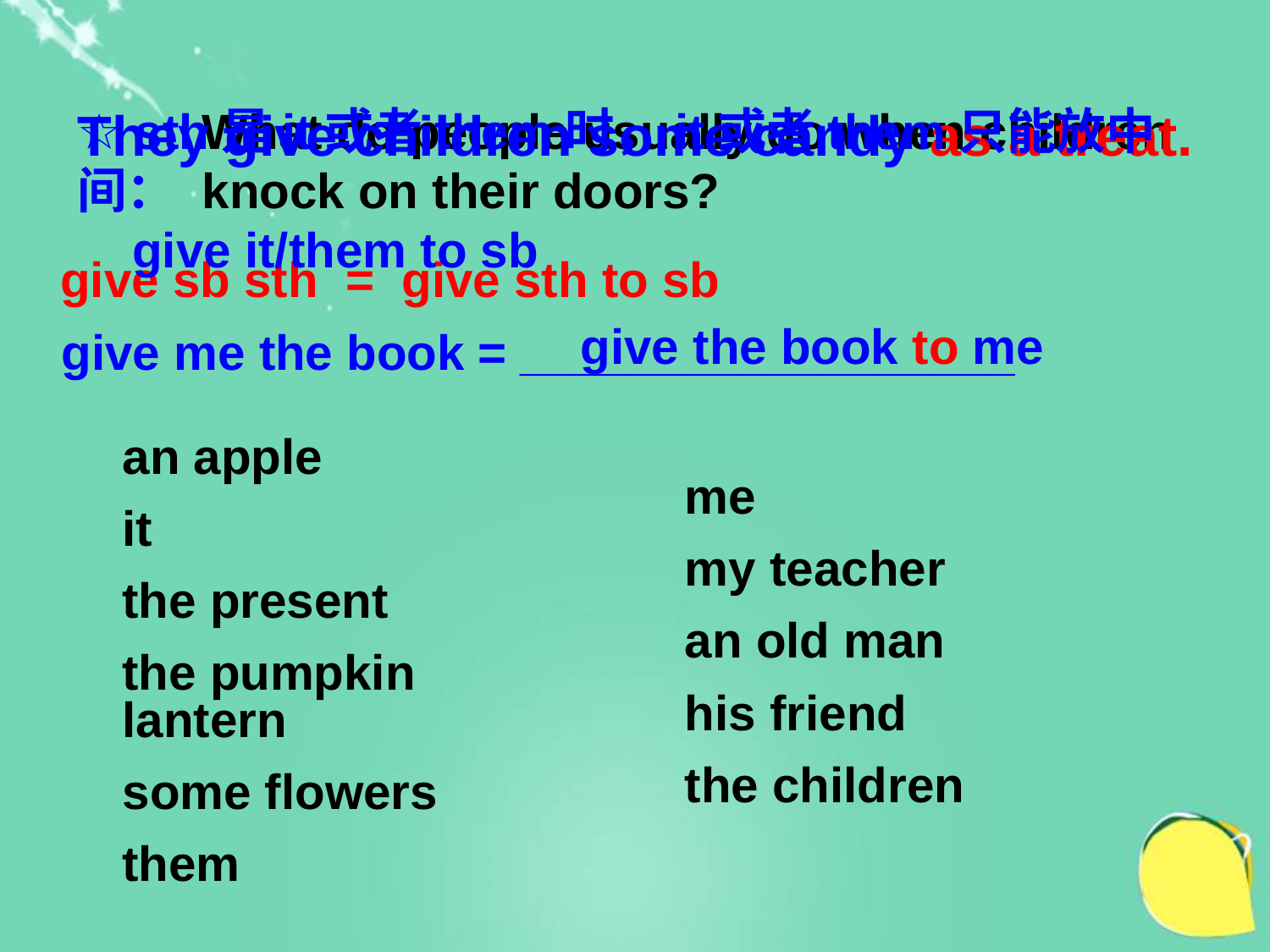

☆ sth是it或者them时，it或者them只能放中间：
    give it/them to sb

What do people usually do when children knock on their doors?
They give children some candy as a treat.
give sb sth  =  give sth to sb

give the book to me
give me the book = __________________

an apple
it
the present
the pumpkin lantern
some flowers
them

me
my teacher
an old man
his friend
the children